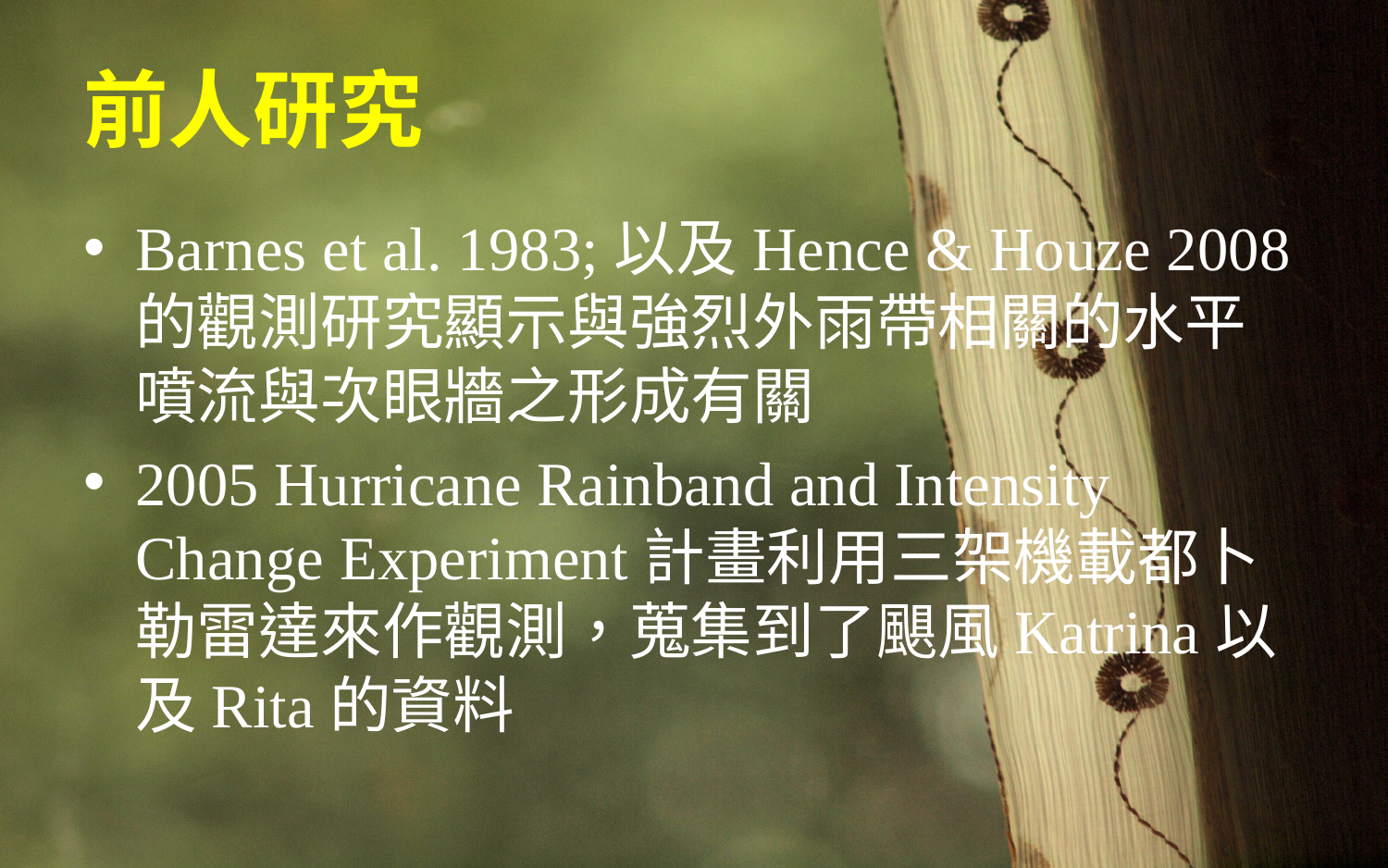

# 前人研究
Barnes et al. 1983;以及Hence & Houze 2008的觀測研究顯示與強烈外雨帶相關的水平噴流與次眼牆之形成有關
2005 Hurricane Rainband and Intensity Change Experiment計畫利用三架機載都卜勒雷達來作觀測，蒐集到了颶風Katrina以及Rita的資料